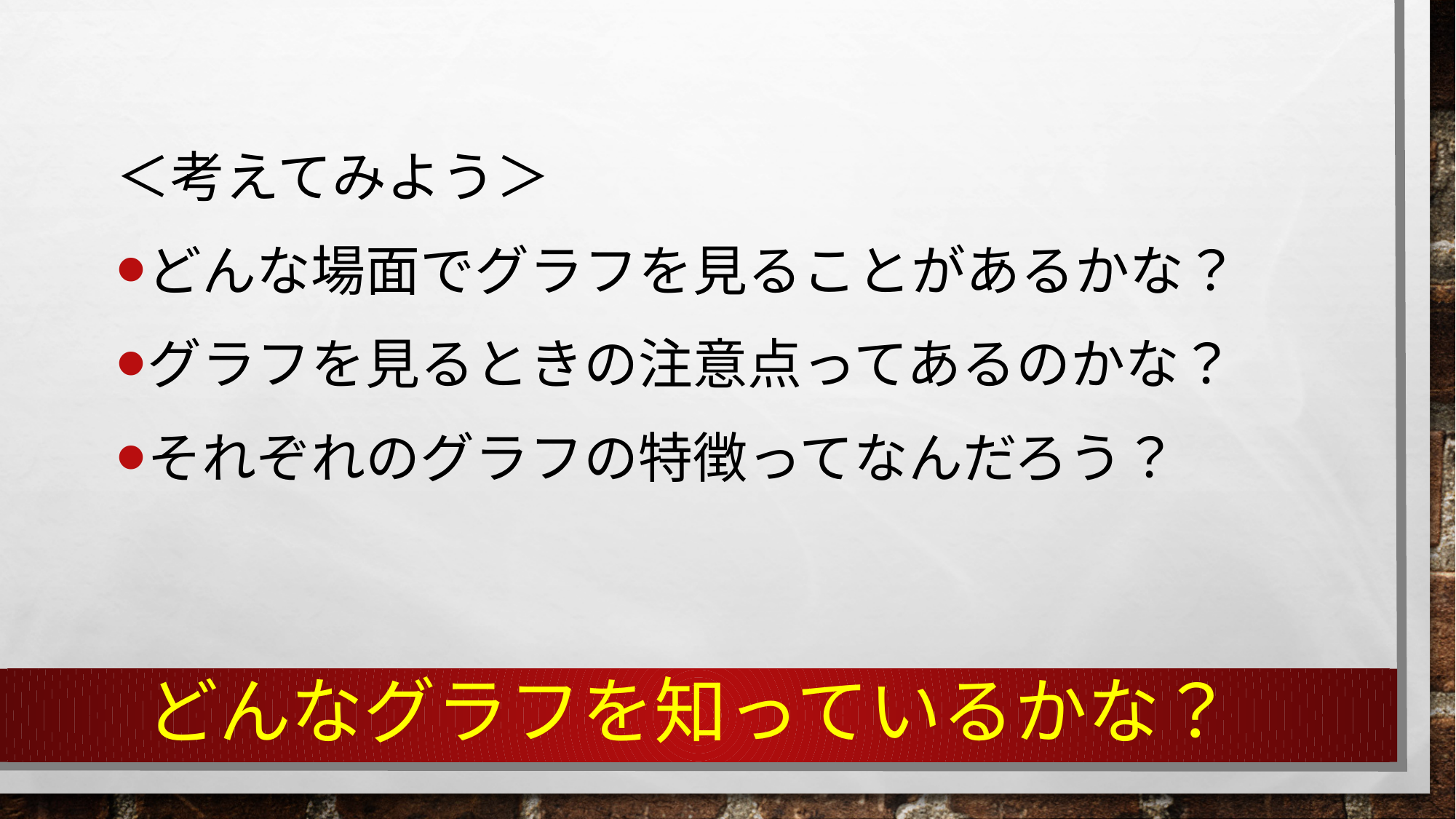

＜考えてみよう＞
どんな場面でグラフを見ることがあるかな？
グラフを見るときの注意点ってあるのかな？
それぞれのグラフの特徴ってなんだろう？
# どんなグラフを知っているかな？